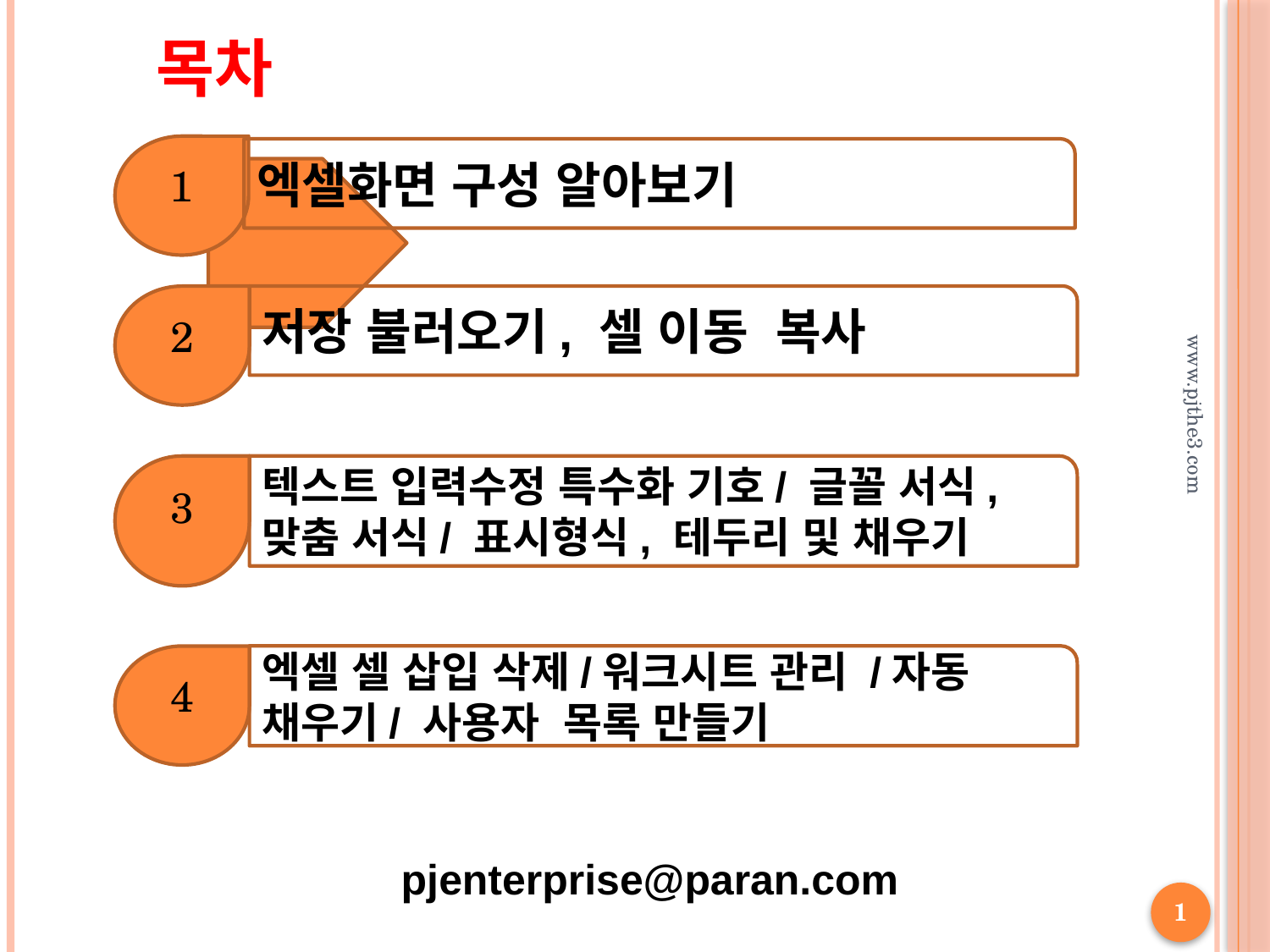

목차

1
엑셀화면 구성 알아보기

저장 불러오기, 셀 이동  복사
2
텍스트 입력수정 특수화 기호/ 글꼴 서식, 맞춤 서식/ 표시형식, 테두리 및 채우기
3
www.pjthe3.com
엑셀 셀 삽입 삭제/워크시트 관리 /자동 채우기/ 사용자  목록 만들기
4
pjenterprise@paran.com
1